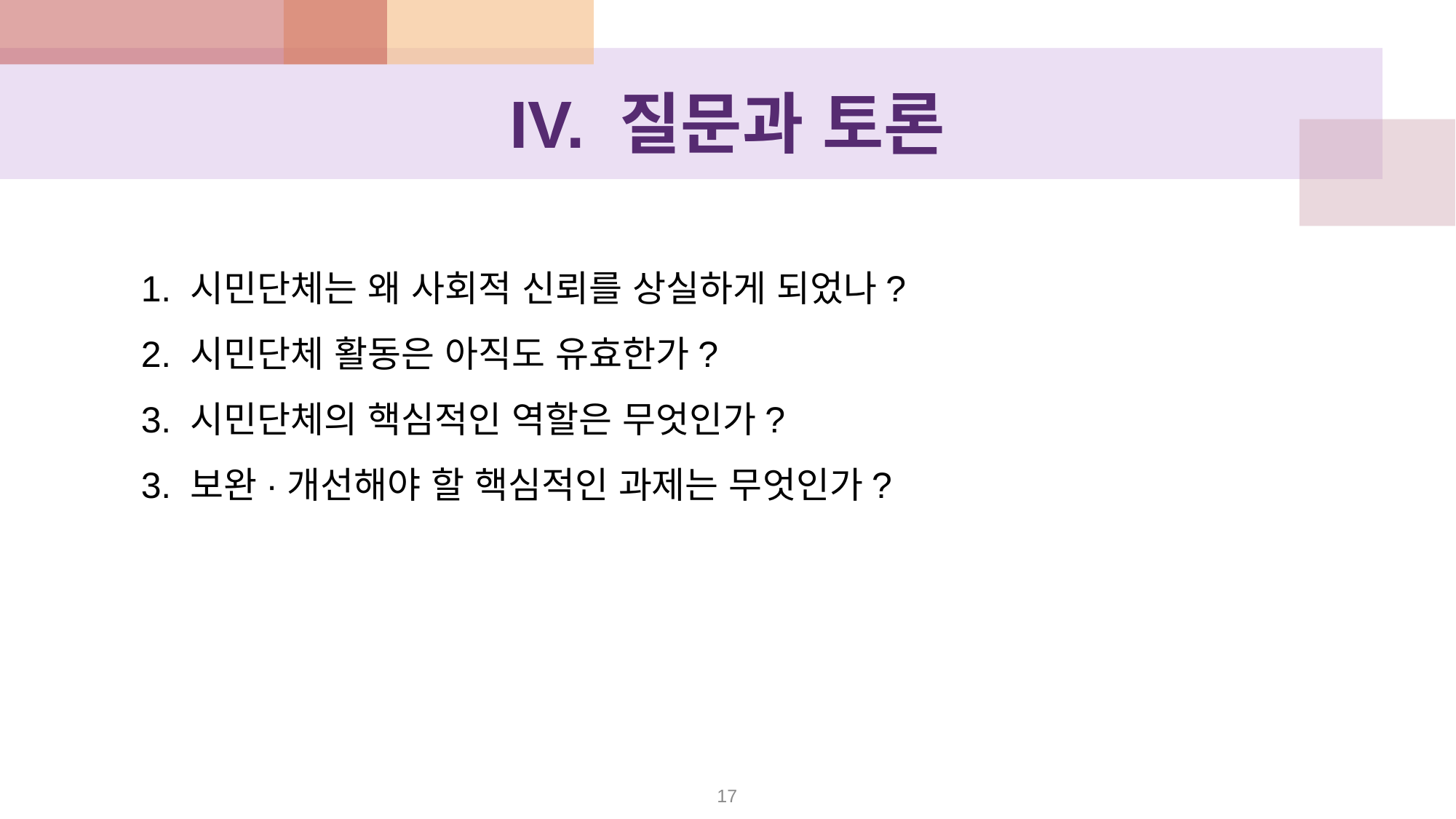

# IV. 질문과 토론
1. 시민단체는 왜 사회적 신뢰를 상실하게 되었나?
2. 시민단체 활동은 아직도 유효한가?
3. 시민단체의 핵심적인 역할은 무엇인가?
3. 보완·개선해야 할 핵심적인 과제는 무엇인가?

17